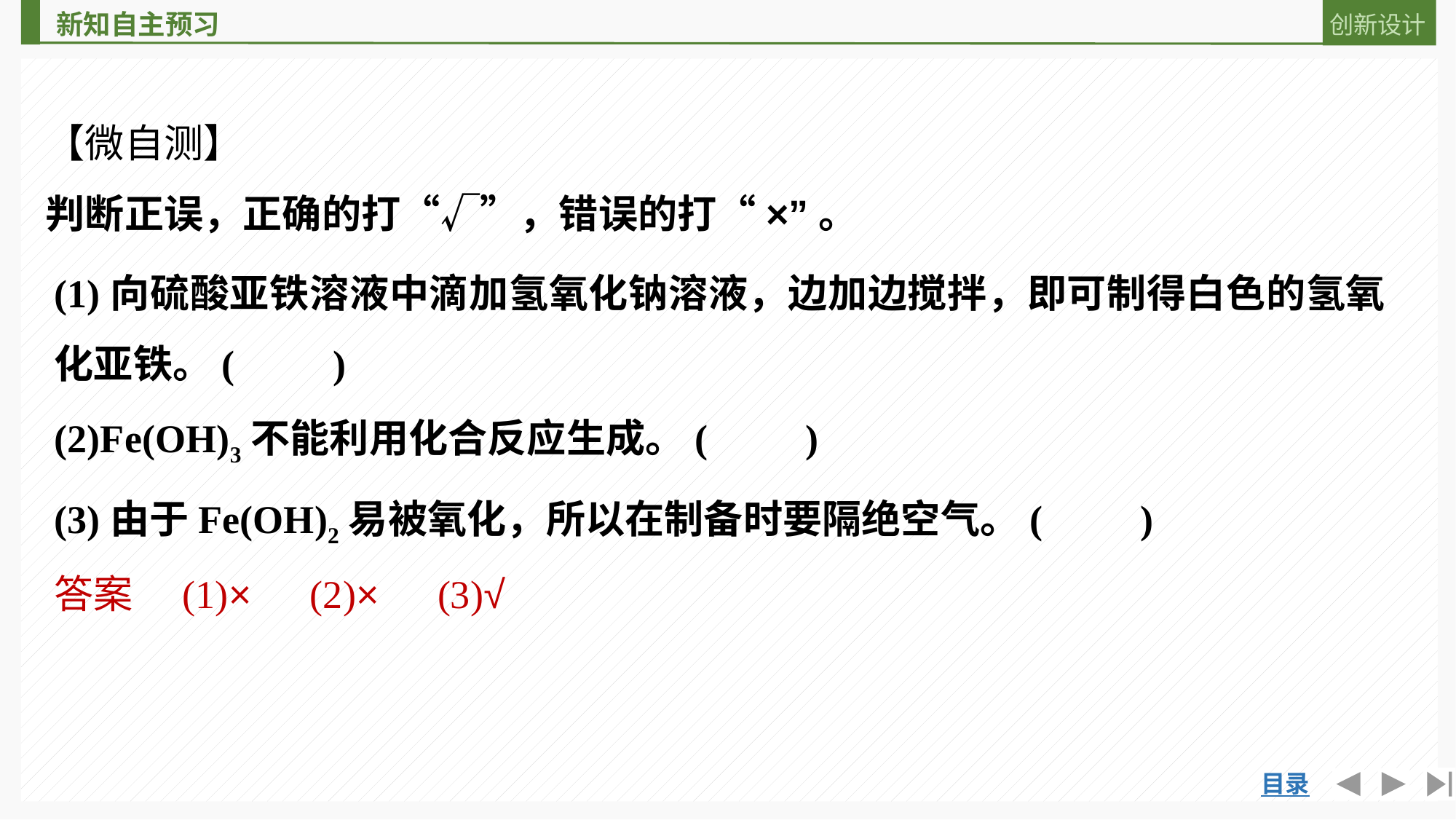

【微自测】
判断正误，正确的打“√”，错误的打“×”。
(1)向硫酸亚铁溶液中滴加氢氧化钠溶液，边加边搅拌，即可制得白色的氢氧化亚铁。(　　)
(2)Fe(OH)3不能利用化合反应生成。(　　)
(3)由于Fe(OH)2易被氧化，所以在制备时要隔绝空气。(　　)
答案　(1)×　(2)×　(3)√